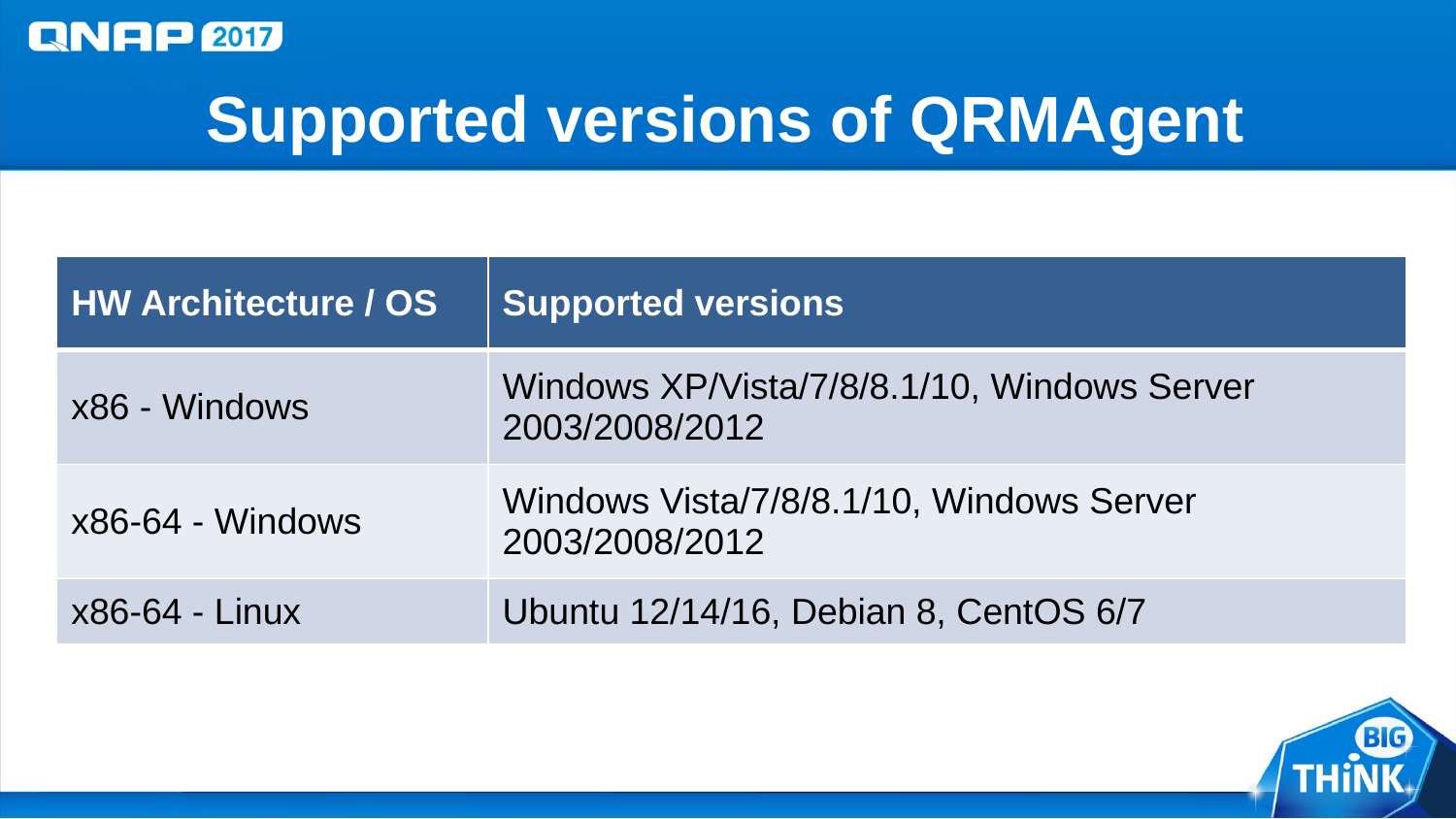

# Supported versions of QRMAgent
| HW Architecture / OS | Supported versions |
| --- | --- |
| x86 - Windows | Windows XP/Vista/7/8/8.1/10, Windows Server 2003/2008/2012 |
| x86-64 - Windows | Windows Vista/7/8/8.1/10, Windows Server 2003/2008/2012 |
| x86-64 - Linux | Ubuntu 12/14/16, Debian 8, CentOS 6/7 |
作業系統